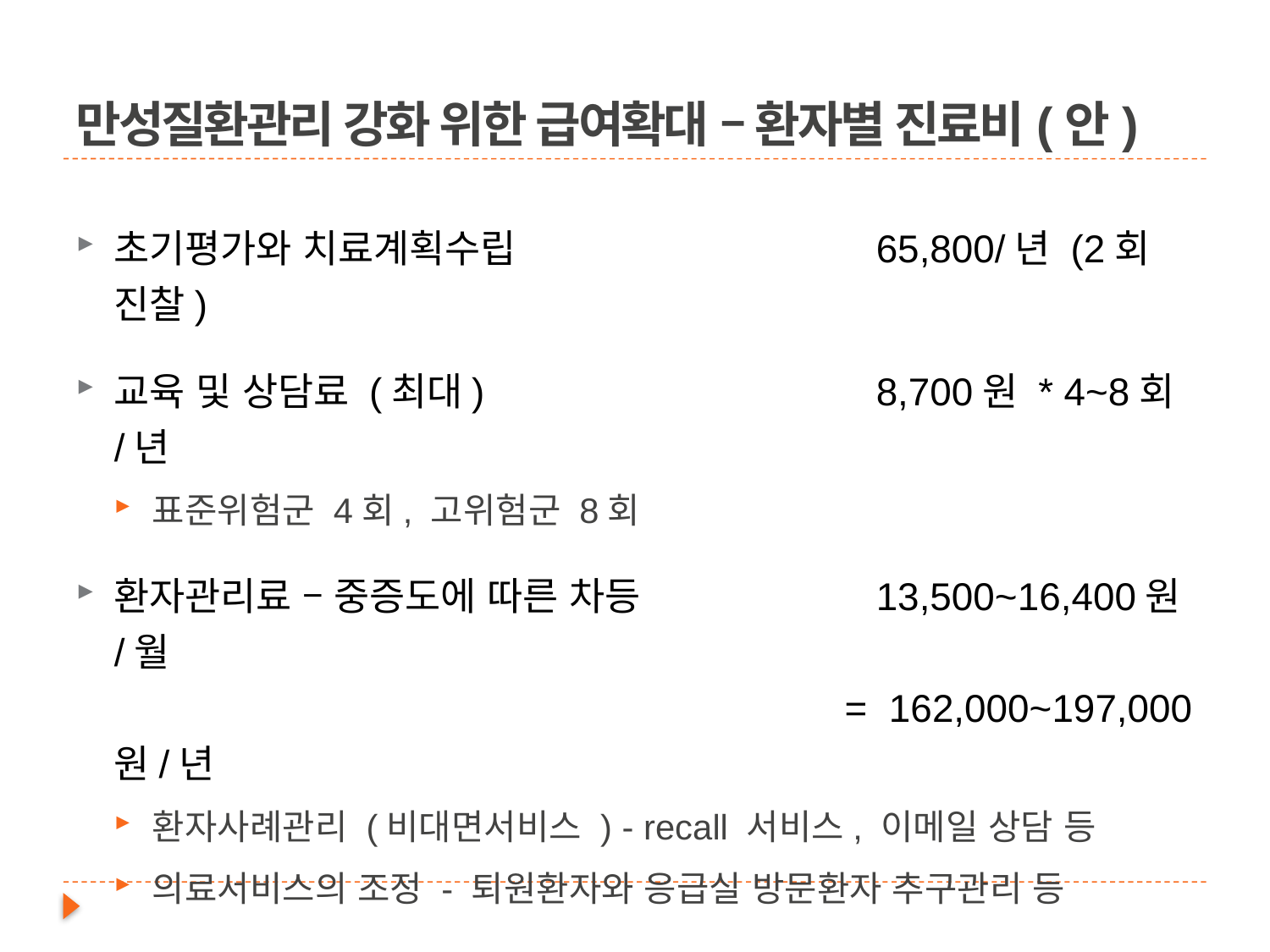

# 만성질환관리 강화 위한 급여확대 – 환자별 진료비(안)
초기평가와 치료계획수립 			65,800/년 (2회 진찰)
교육 및 상담료 (최대) 			8,700원 * 4~8회/년
표준위험군 4회, 고위험군 8회
환자관리료 – 중증도에 따른 차등 		13,500~16,400원/월
					        =  162,000~197,000원/년
환자사례관리 (비대면서비스 ) - recall 서비스, 이메일 상담 등
의료서비스의 조정 - 퇴원환자와 응급실 방문환자 추구관리 등
추가 진료비 총액 – 263,000 ~ 332,000 /명.년